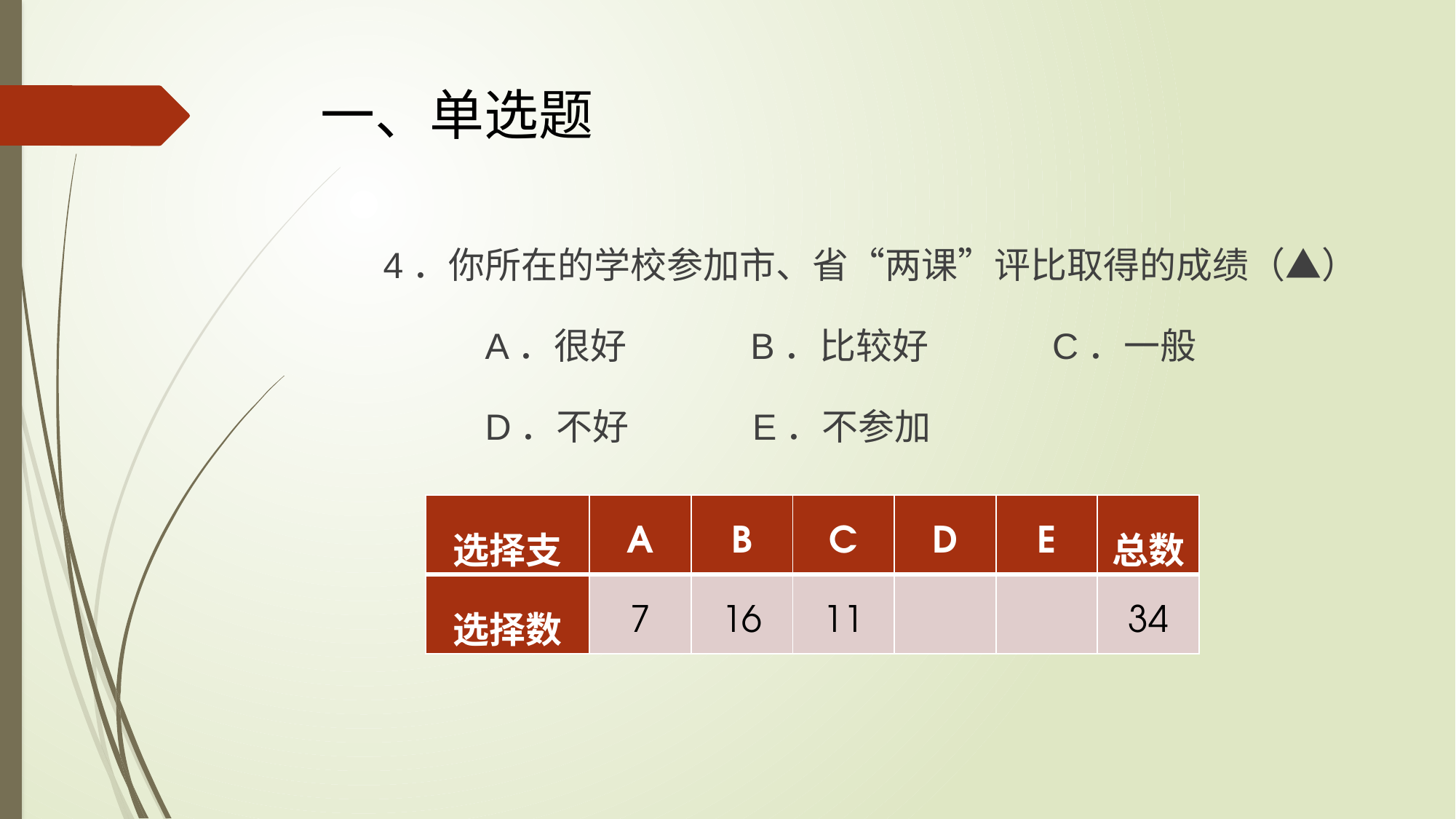

# 一、单选题
4．你所在的学校参加市、省“两课”评比取得的成绩（▲）
          A．很好              B．比较好              C．一般
          D．不好              E．不参加
| 选择支 | A | B | C | D | E | 总数 |
| --- | --- | --- | --- | --- | --- | --- |
| 选择数 | 7 | 16 | 11 |  |  | 34 |